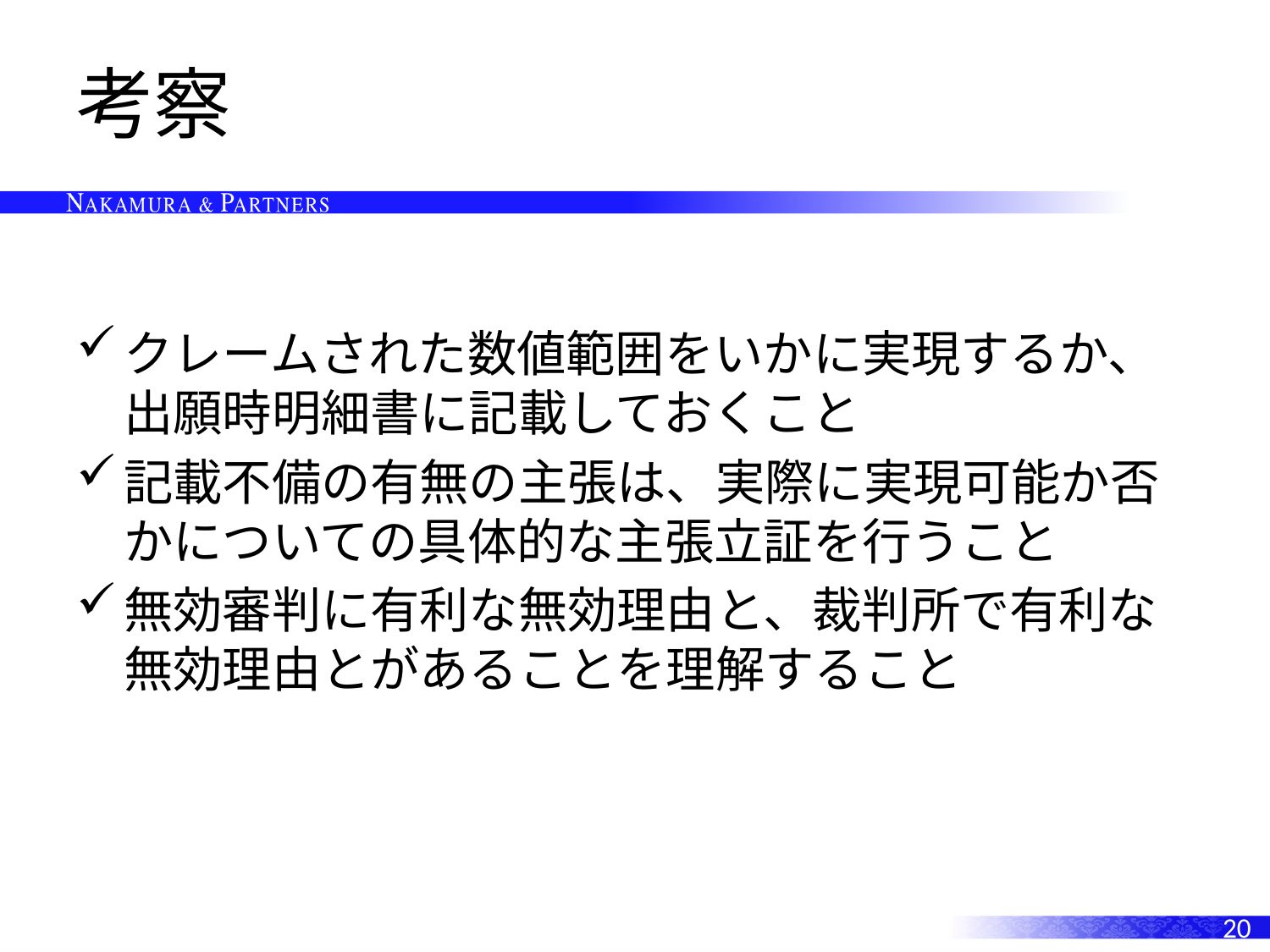

# 考察
クレームされた数値範囲をいかに実現するか、出願時明細書に記載しておくこと
記載不備の有無の主張は、実際に実現可能か否かについての具体的な主張立証を行うこと
無効審判に有利な無効理由と、裁判所で有利な無効理由とがあることを理解すること
20